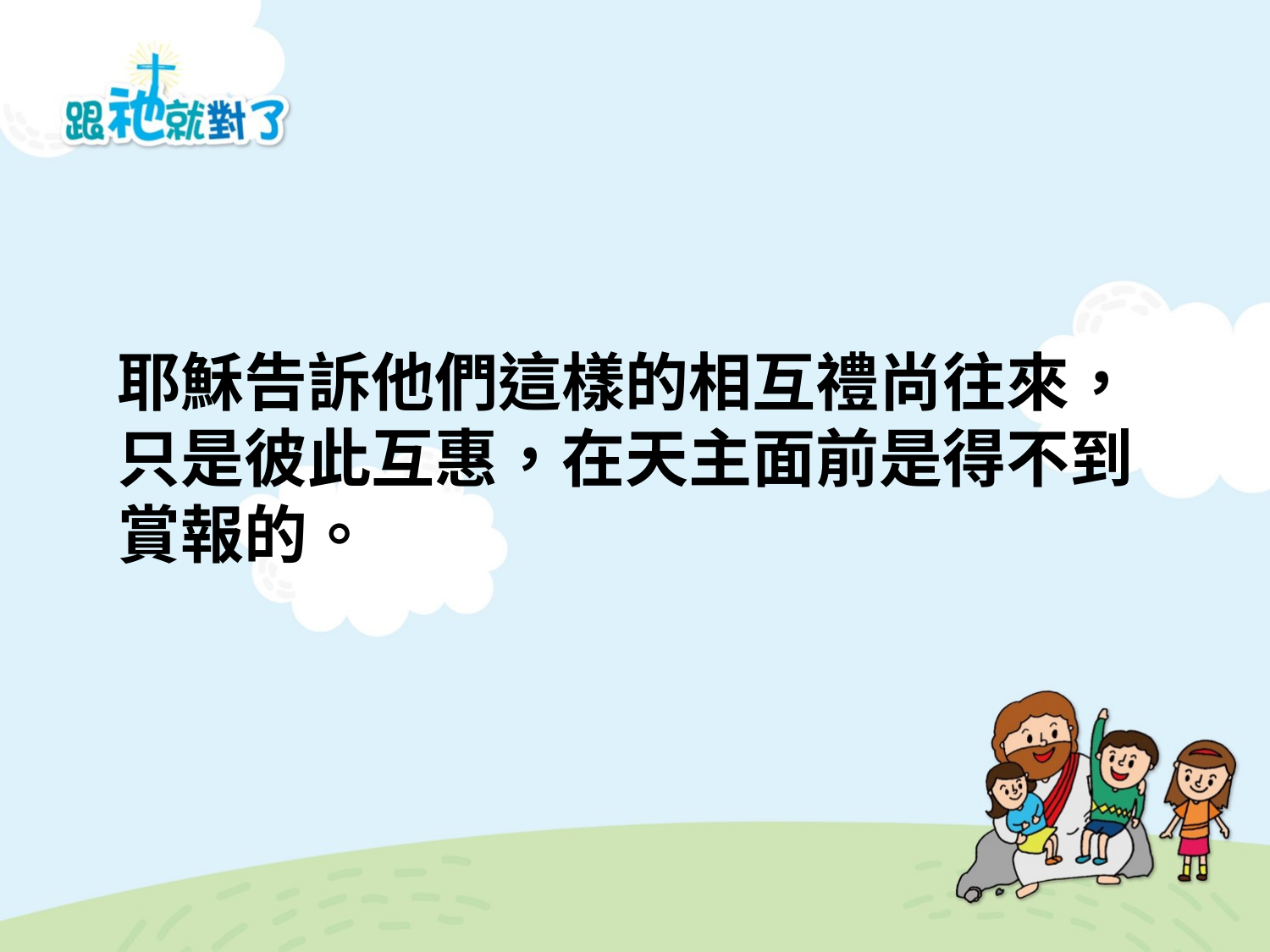

耶穌告訴他們這樣的相互禮尚往來，只是彼此互惠，在天主面前是得不到賞報的。